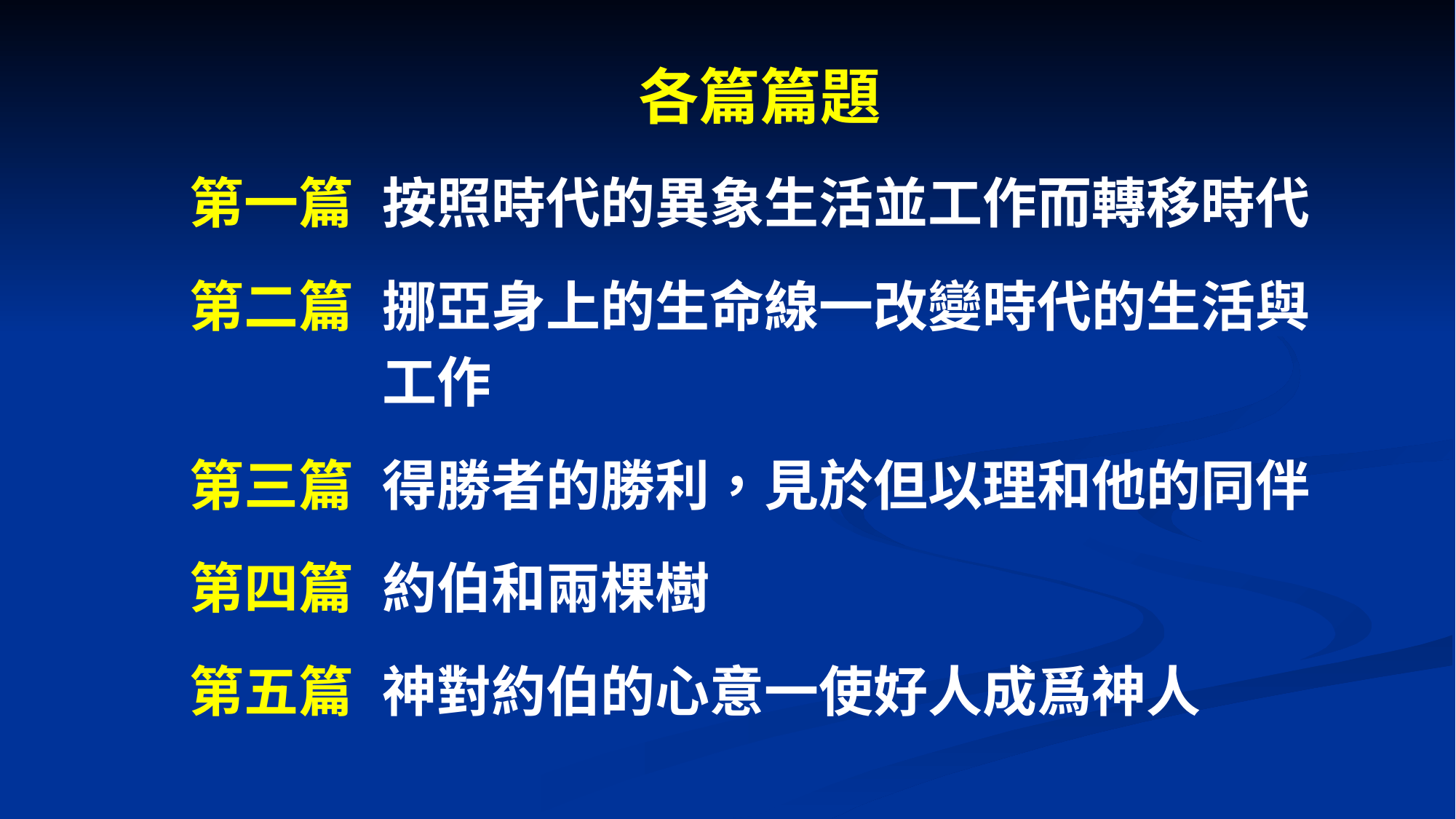

各篇篇題
第一篇	按照時代的異象生活並工作而轉移時代
第二篇	挪亞身上的生命線一改變時代的生活與工作
第三篇	得勝者的勝利，見於但以理和他的同伴
第四篇	約伯和兩棵樹
第五篇	神對約伯的心意一使好人成爲神人